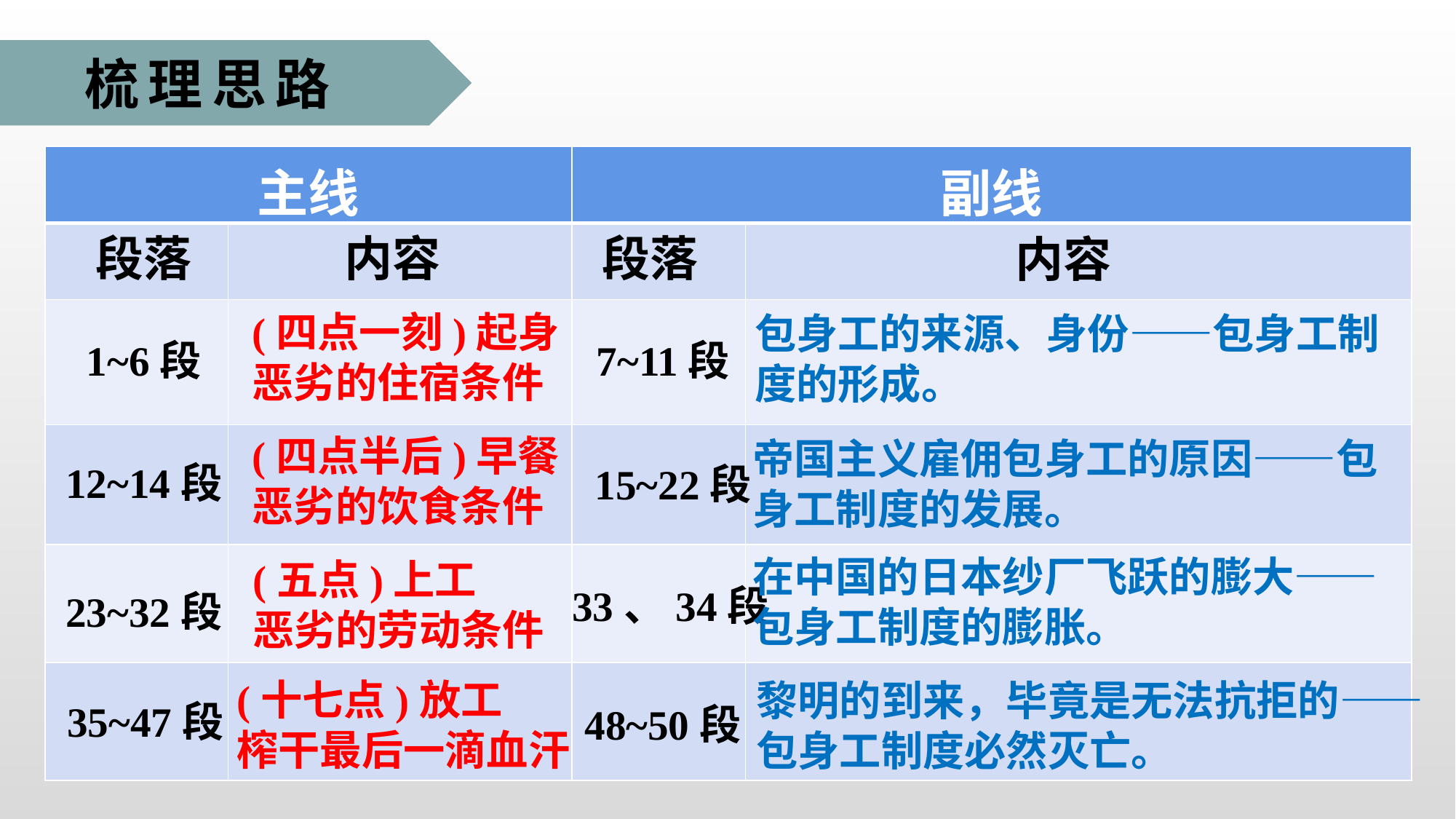

梳理思路
| 主线 |  | 副线 |  |
| --- | --- | --- | --- |
|  |  |  |  |
|  |  |  |  |
|  |  |  |  |
|  |  |  |  |
|  |  |  |  |
段落
内容
段落
内容
(四点一刻)起身
恶劣的住宿条件
包身工的来源、身份——包身工制度的形成。
1~6段
7~11段
(四点半后)早餐
恶劣的饮食条件
帝国主义雇佣包身工的原因——包身工制度的发展。
12~14段
15~22段
在中国的日本纱厂飞跃的膨大——包身工制度的膨胀。
(五点)上工
恶劣的劳动条件
33、34段
23~32段
(十七点)放工
榨干最后一滴血汗
黎明的到来，毕竟是无法抗拒的——包身工制度必然灭亡。
35~47段
48~50段